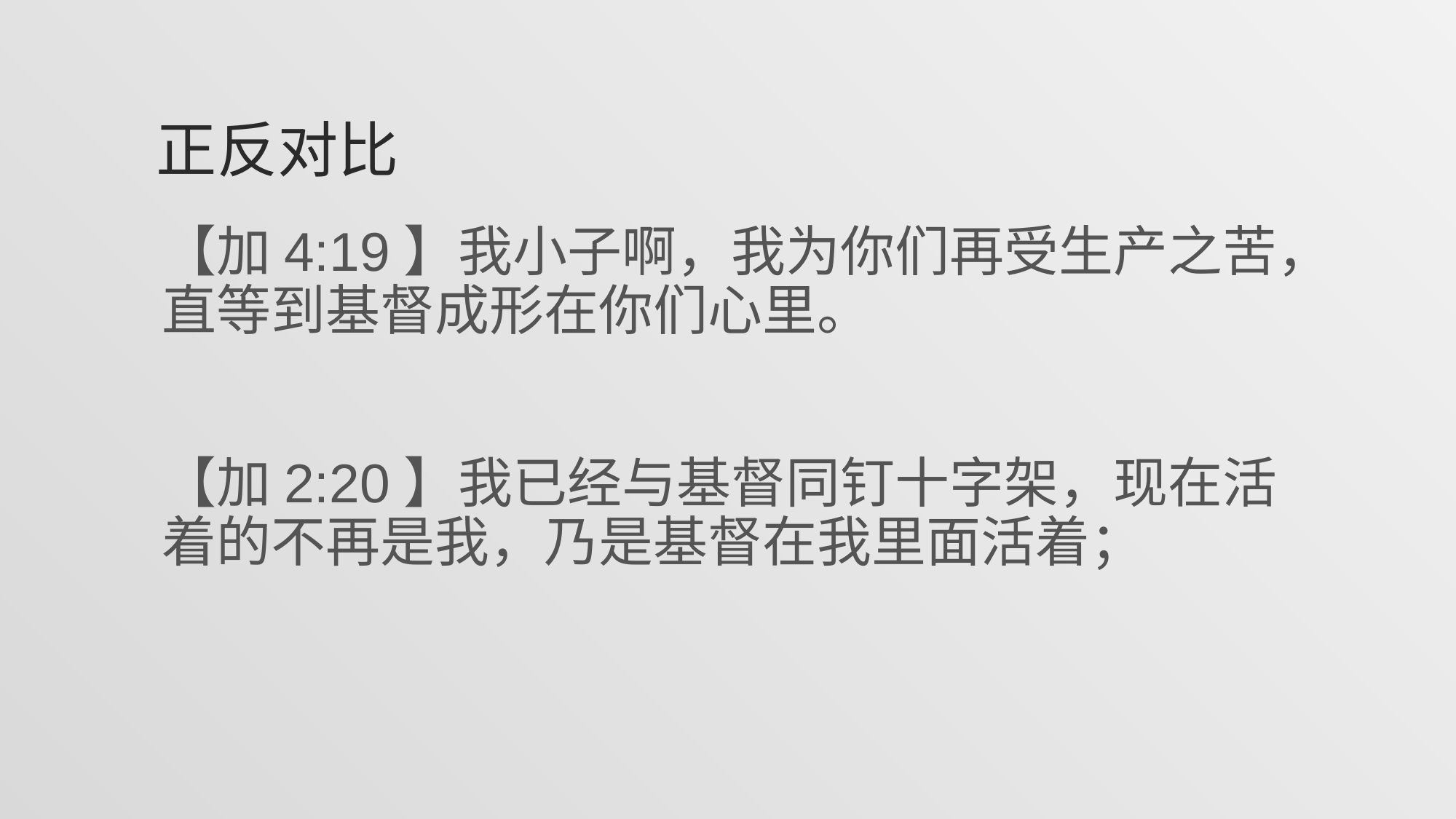

# 正反对比
【加4:19】我小子啊，我为你们再受生产之苦，直等到基督成形在你们心里。

【加2:20】我已经与基督同钉十字架，现在活着的不再是我，乃是基督在我里面活着；